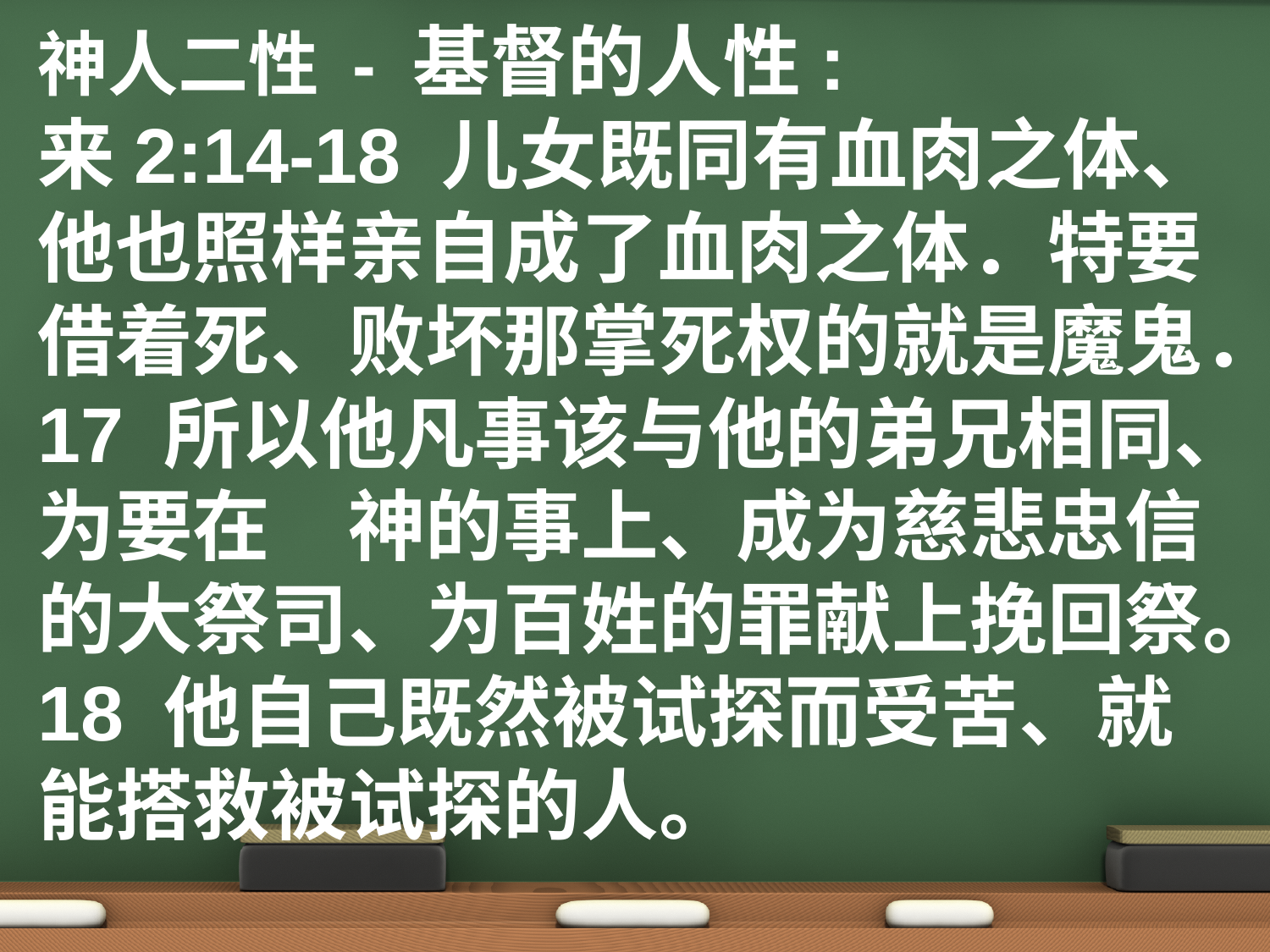

神人二性 - 基督的人性:
来2:14-18 儿女既同有血肉之体、他也照样亲自成了血肉之体．特要借着死、败坏那掌死权的就是魔鬼．17 所以他凡事该与他的弟兄相同、为要在　神的事上、成为慈悲忠信的大祭司、为百姓的罪献上挽回祭。18 他自己既然被试探而受苦、就能搭救被试探的人。